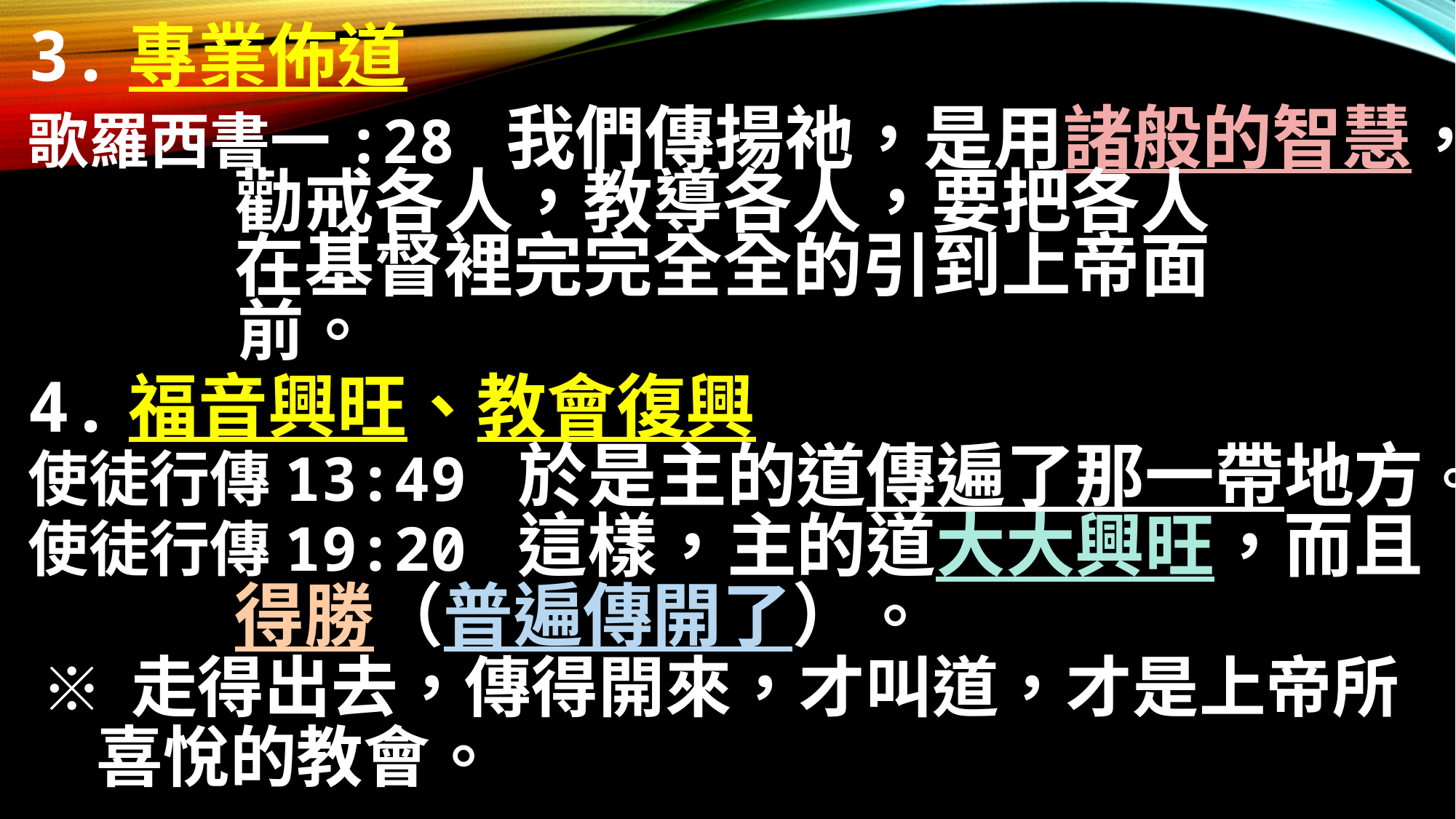

3.專業佈道
歌羅西書一:28 我們傳揚祂，是用諸般的智慧，
             勸戒各人，教導各人，要把各人
             在基督裡完完全全的引到上帝面
             前。
4.福音興旺、教會復興
使徒行傳13:49 於是主的道傳遍了那一帶地方。
使徒行傳19:20 這樣，主的道大大興旺，而且
             得勝（普遍傳開了）。
 ※ 走得出去，傳得開來，才叫道，才是上帝所
    喜悅的教會。